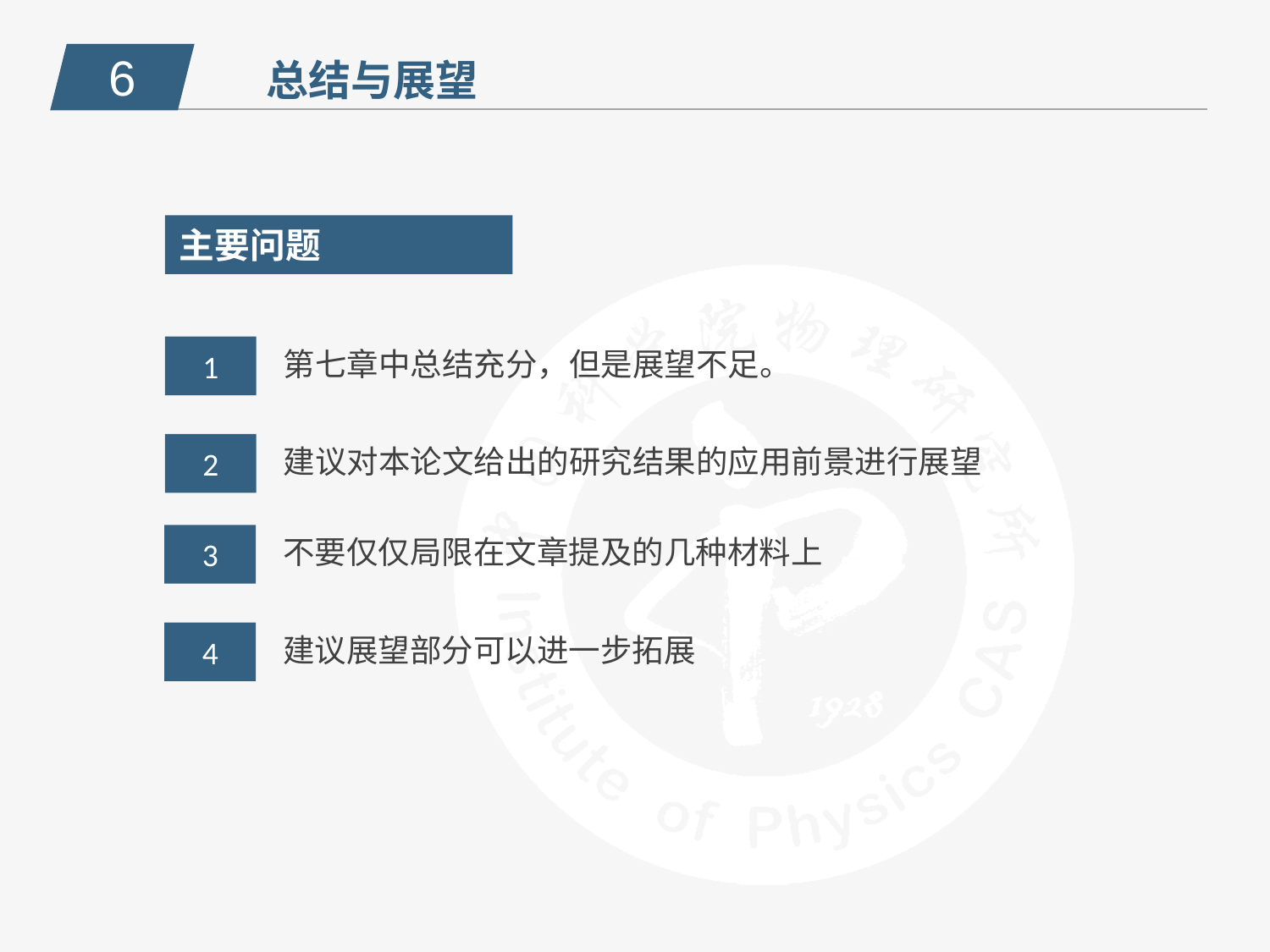

6

总结与展望

主要问题
第七章中总结充分，但是展望不足。
1
建议对本论文给出的研究结果的应用前景进行展望
2
不要仅仅局限在文章提及的几种材料上
3
建议展望部分可以进一步拓展
4